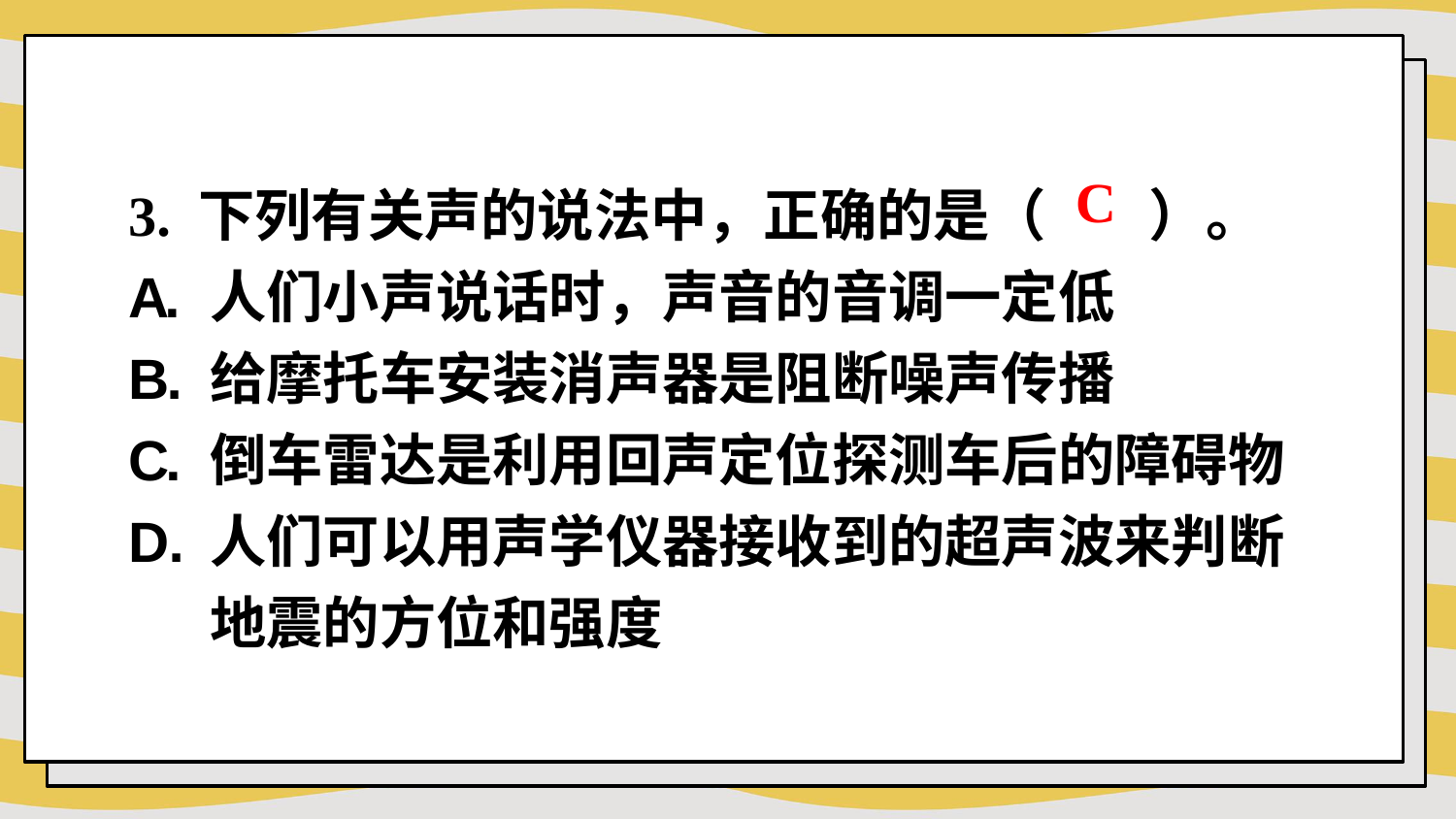

3. 下列有关声的说法中，正确的是（        ）。
人们小声说话时，声音的音调一定低
给摩托车安装消声器是阻断噪声传播
倒车雷达是利用回声定位探测车后的障碍物
人们可以用声学仪器接收到的超声波来判断地震的方位和强度
C